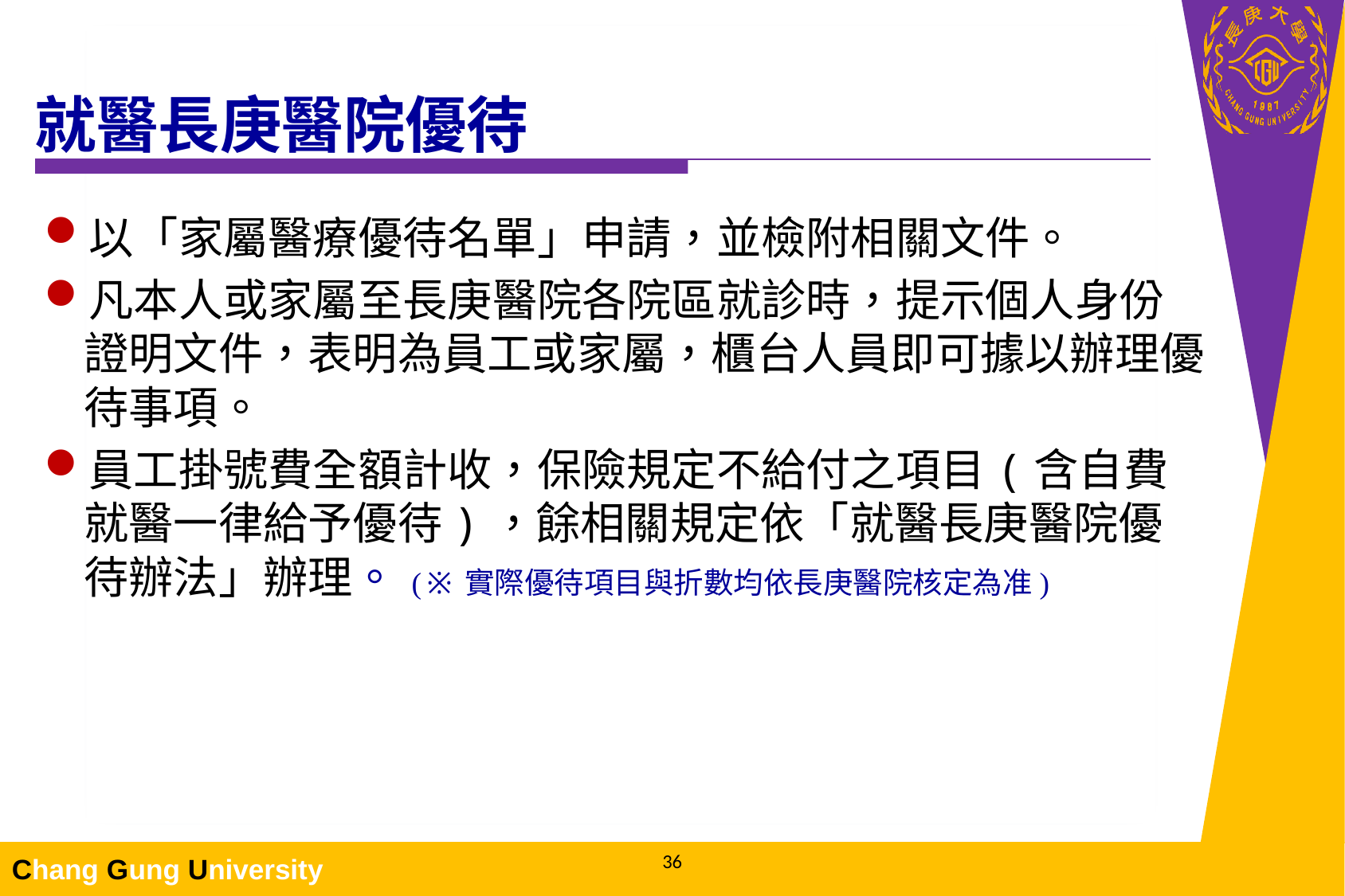

# 就醫長庚醫院優待
以「家屬醫療優待名單」申請，並檢附相關文件。
凡本人或家屬至長庚醫院各院區就診時，提示個人身份證明文件，表明為員工或家屬，櫃台人員即可據以辦理優待事項。
員工掛號費全額計收，保險規定不給付之項目(含自費就醫一律給予優待)，餘相關規定依「就醫長庚醫院優待辦法」辦理。 (※實際優待項目與折數均依長庚醫院核定為准)

36